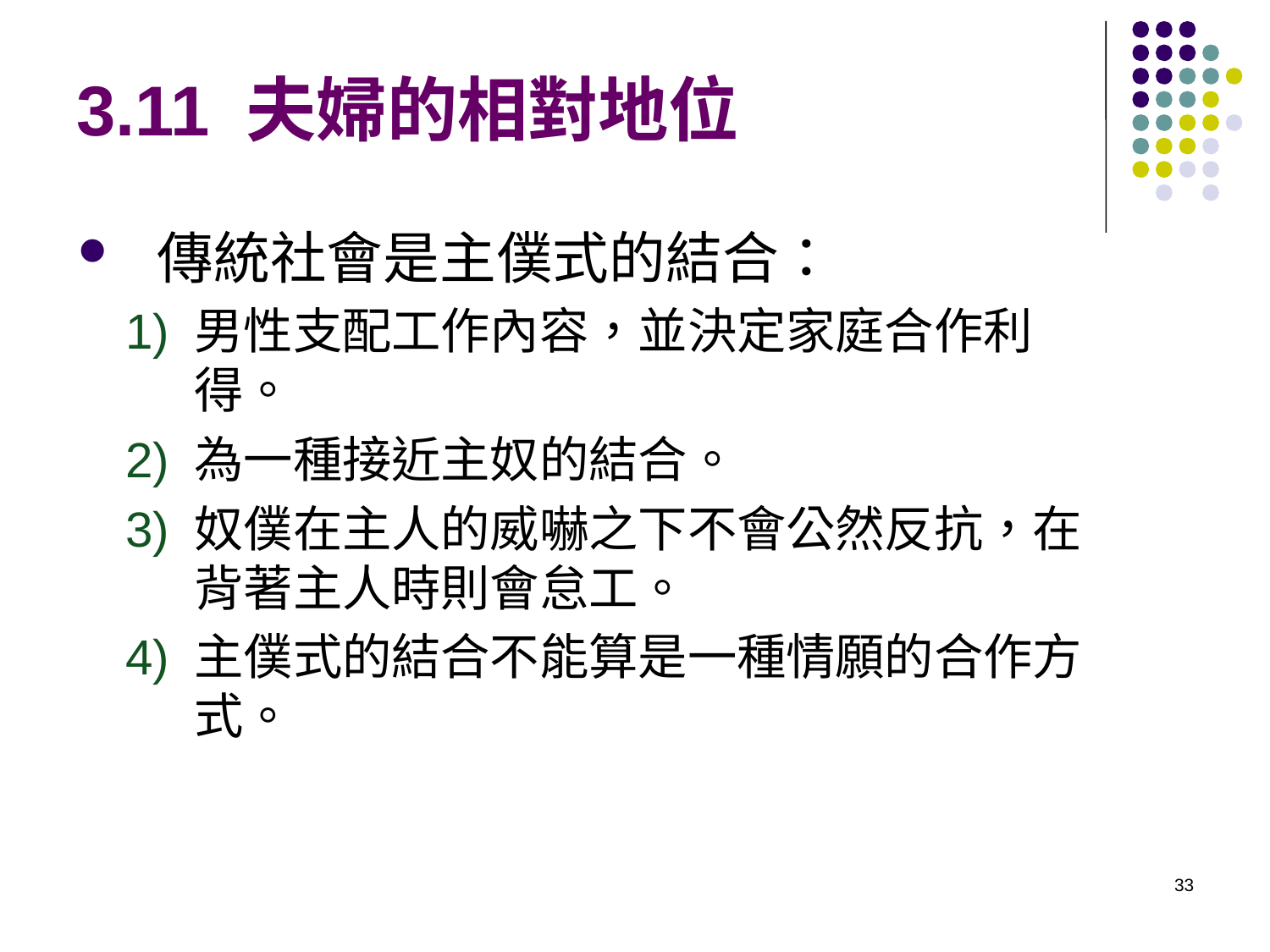

# 3.11 夫婦的相對地位
傳統社會是主僕式的結合：
男性支配工作內容，並決定家庭合作利得。
為一種接近主奴的結合。
奴僕在主人的威嚇之下不會公然反抗，在背著主人時則會怠工。
主僕式的結合不能算是一種情願的合作方式。
33